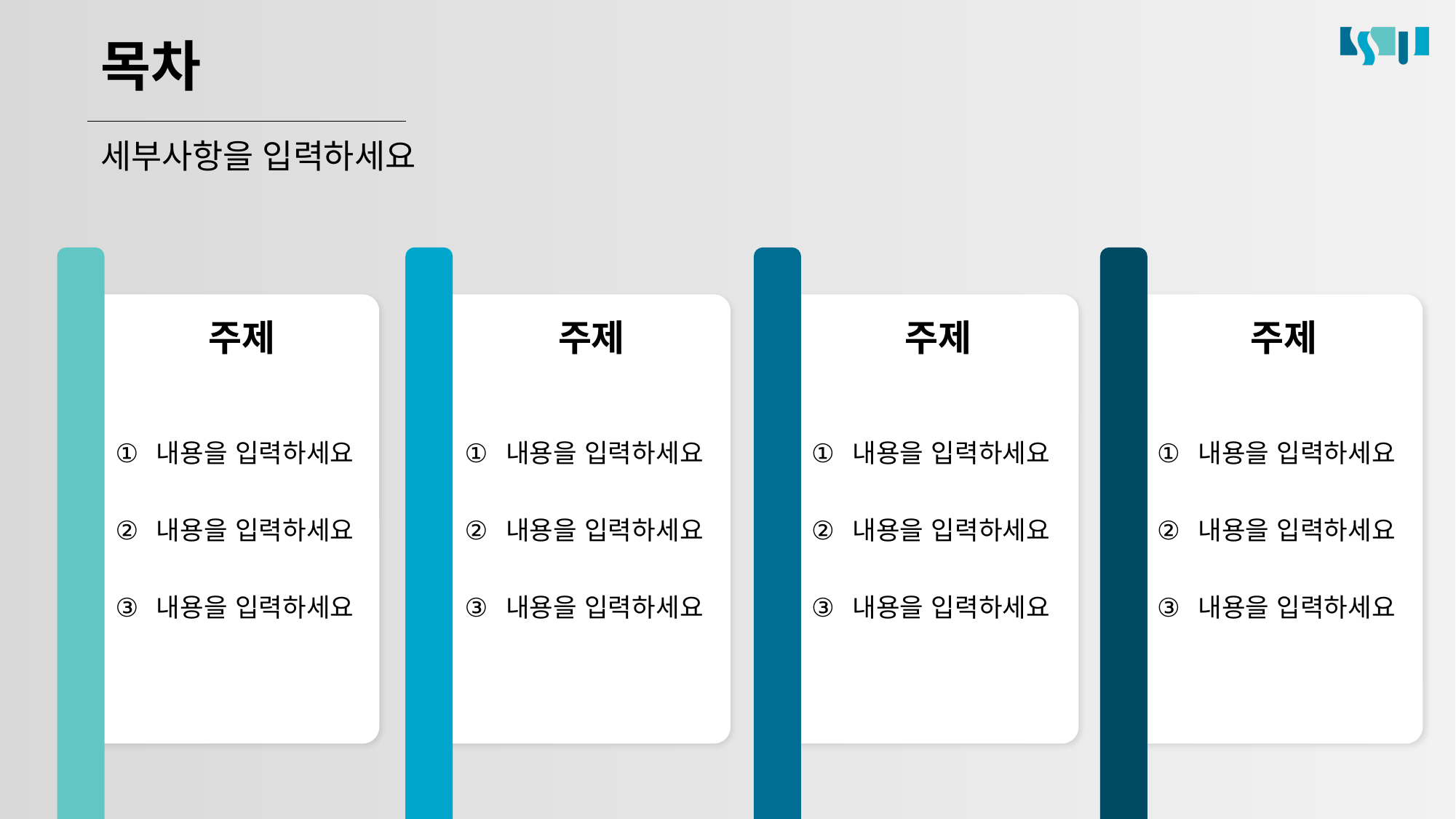

# 목차
세부사항을 입력하세요

주제
주제
주제
주제
내용을 입력하세요
내용을 입력하세요
내용을 입력하세요
내용을 입력하세요
내용을 입력하세요
내용을 입력하세요

내용을 입력하세요
내용을 입력하세요
내용을 입력하세요

내용을 입력하세요
내용을 입력하세요
내용을 입력하세요